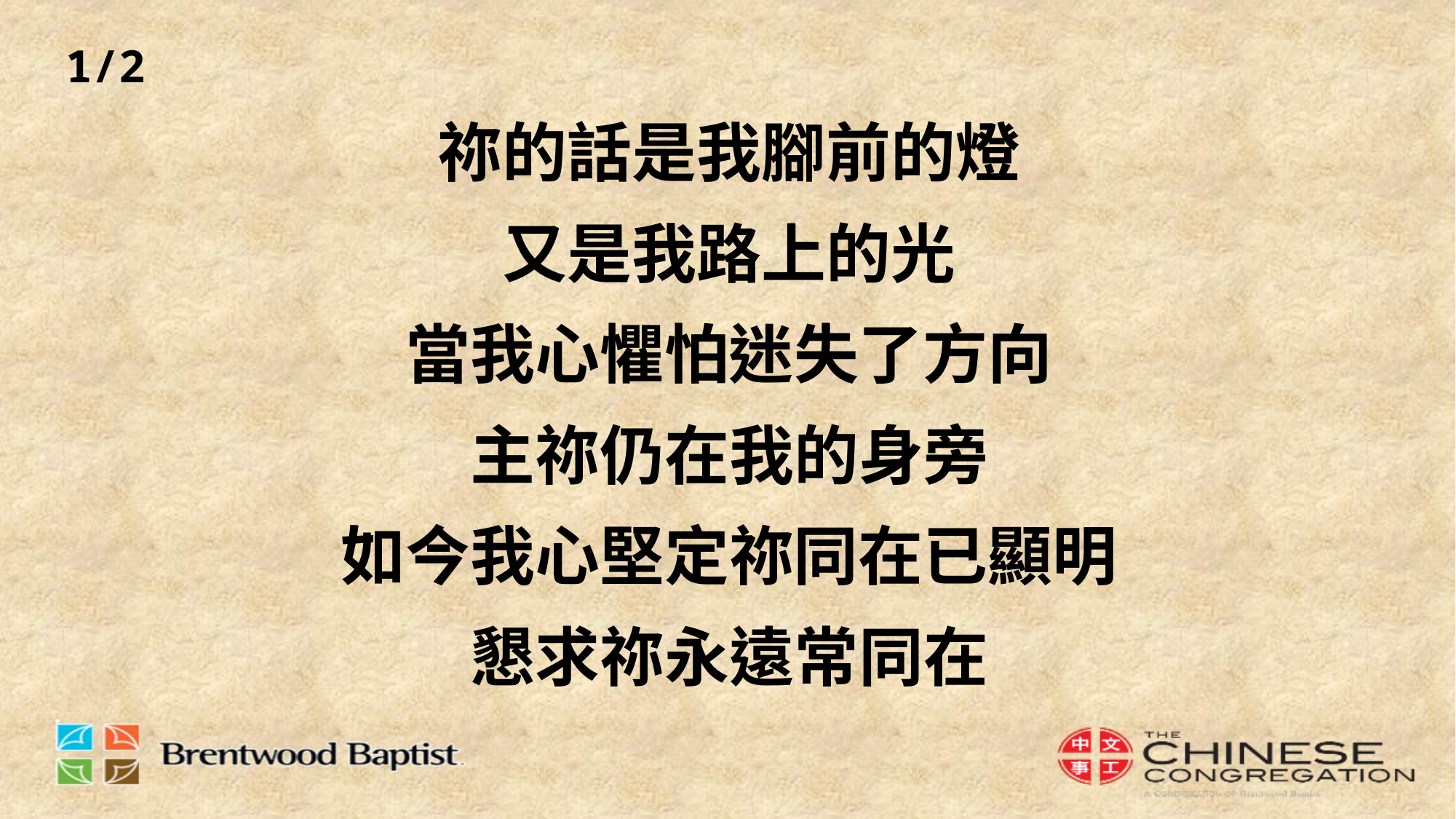

1/2
# 祢的話是我腳前的燈 又是我路上的光 當我心懼怕迷失了方向 主祢仍在我的身旁 如今我心堅定祢同在已顯明 懇求祢永遠常同在